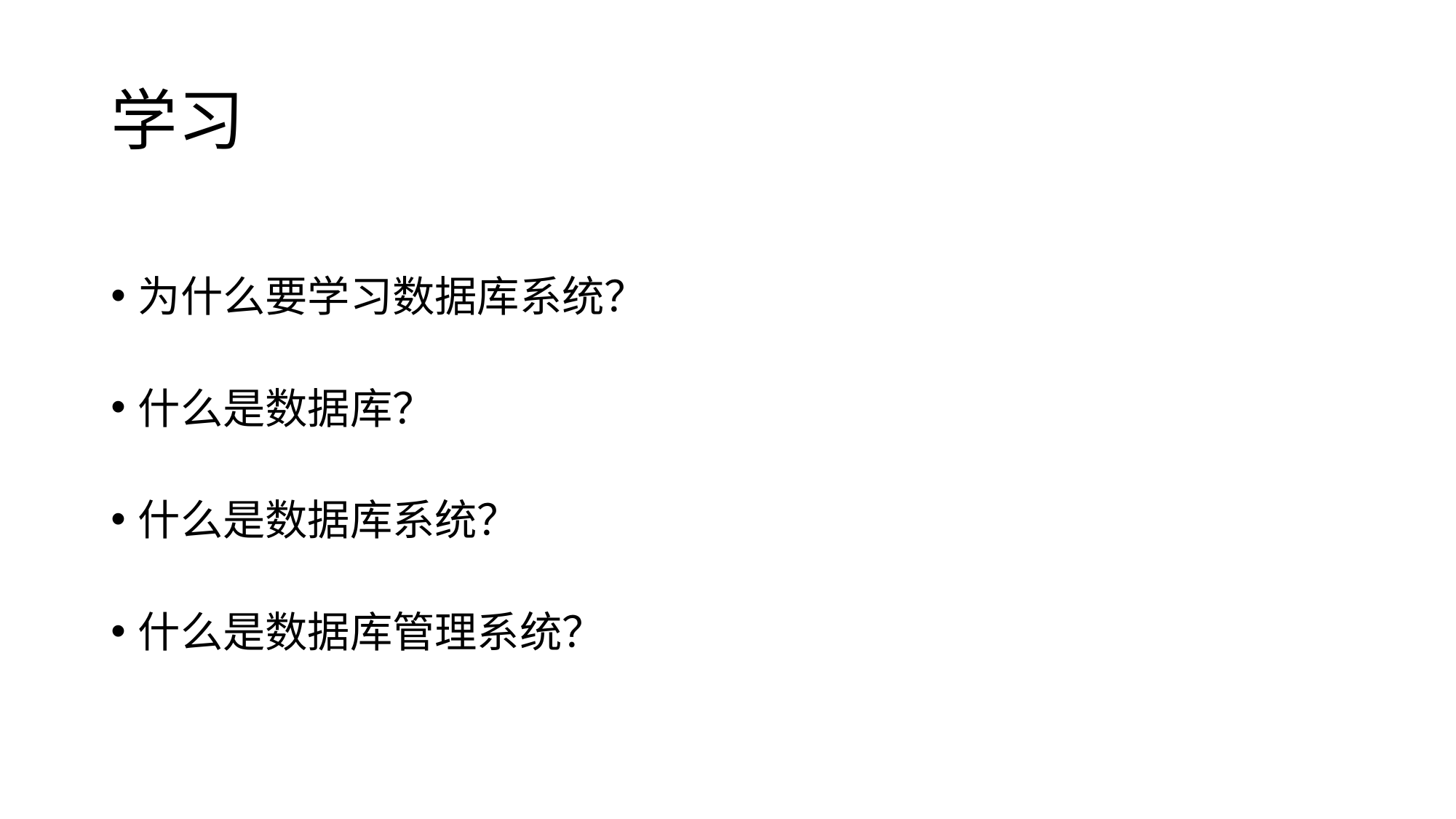

# 学习
为什么要学习数据库系统？
什么是数据库？
什么是数据库系统？
什么是数据库管理系统？